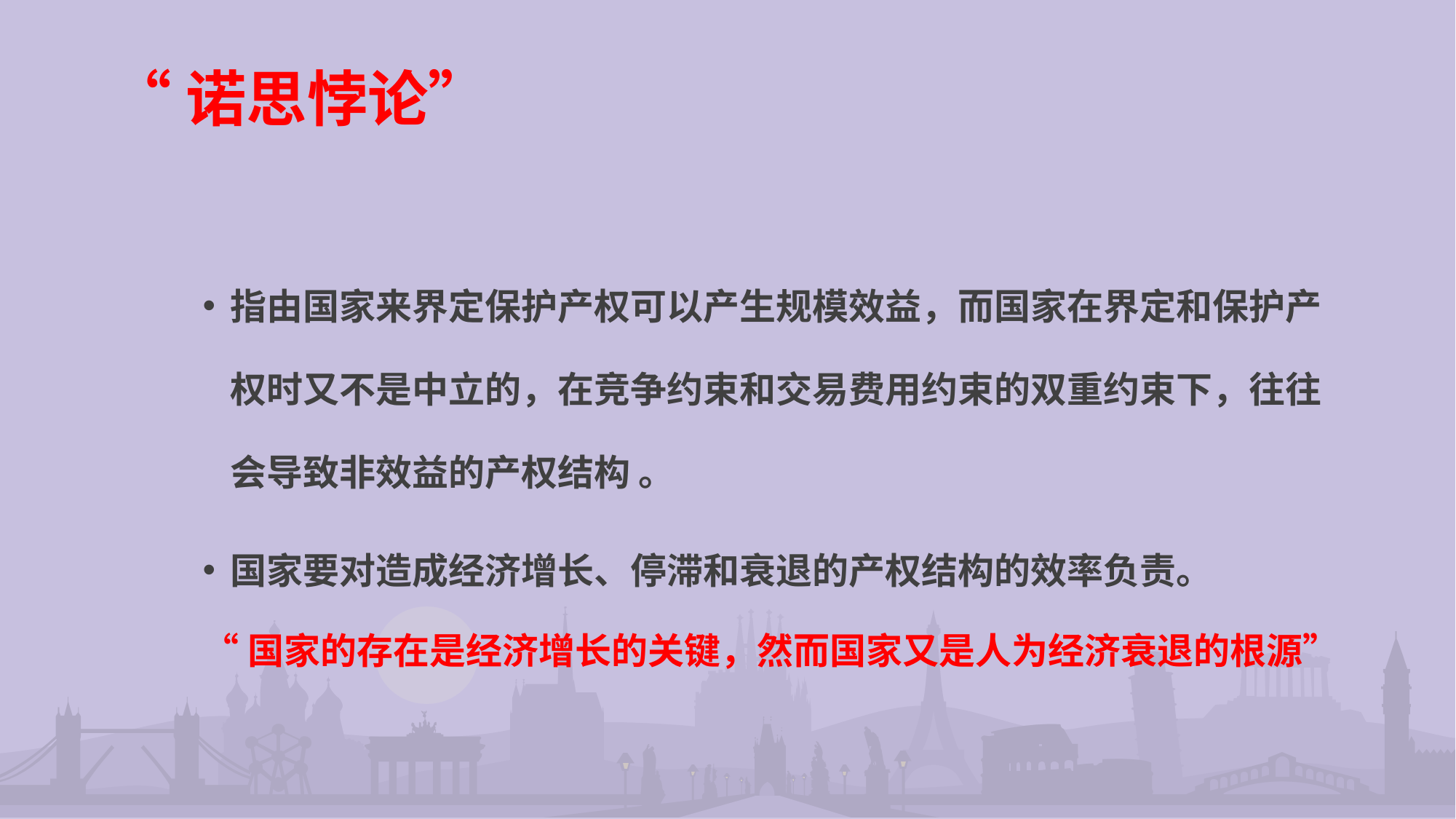

# “诺思悖论”
指由国家来界定保护产权可以产生规模效益，而国家在界定和保护产权时又不是中立的，在竞争约束和交易费用约束的双重约束下，往往会导致非效益的产权结构 。
国家要对造成经济增长、停滞和衰退的产权结构的效率负责。
“国家的存在是经济增长的关键，然而国家又是人为经济衰退的根源”